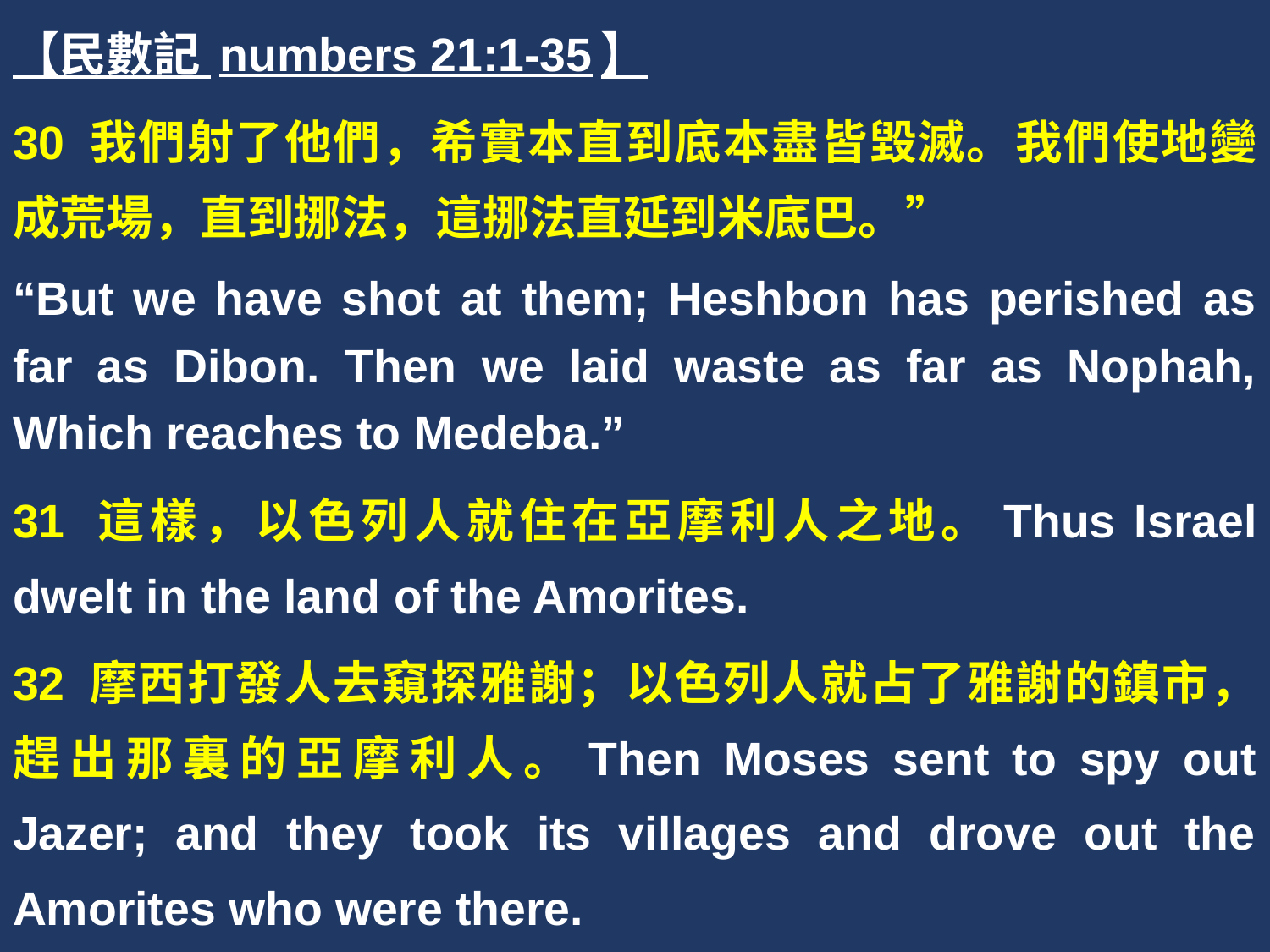

【民數記 numbers 21:1-35】
30 我們射了他們，希實本直到底本盡皆毀滅。我們使地變成荒場，直到挪法，這挪法直延到米底巴。”
“But we have shot at them; Heshbon has perished as far as Dibon. Then we laid waste as far as Nophah, Which reaches to Medeba.”
31 這樣，以色列人就住在亞摩利人之地。Thus Israel dwelt in the land of the Amorites.
32 摩西打發人去窺探雅謝；以色列人就占了雅謝的鎮市，趕出那裏的亞摩利人。Then Moses sent to spy out Jazer; and they took its villages and drove out the Amorites who were there.